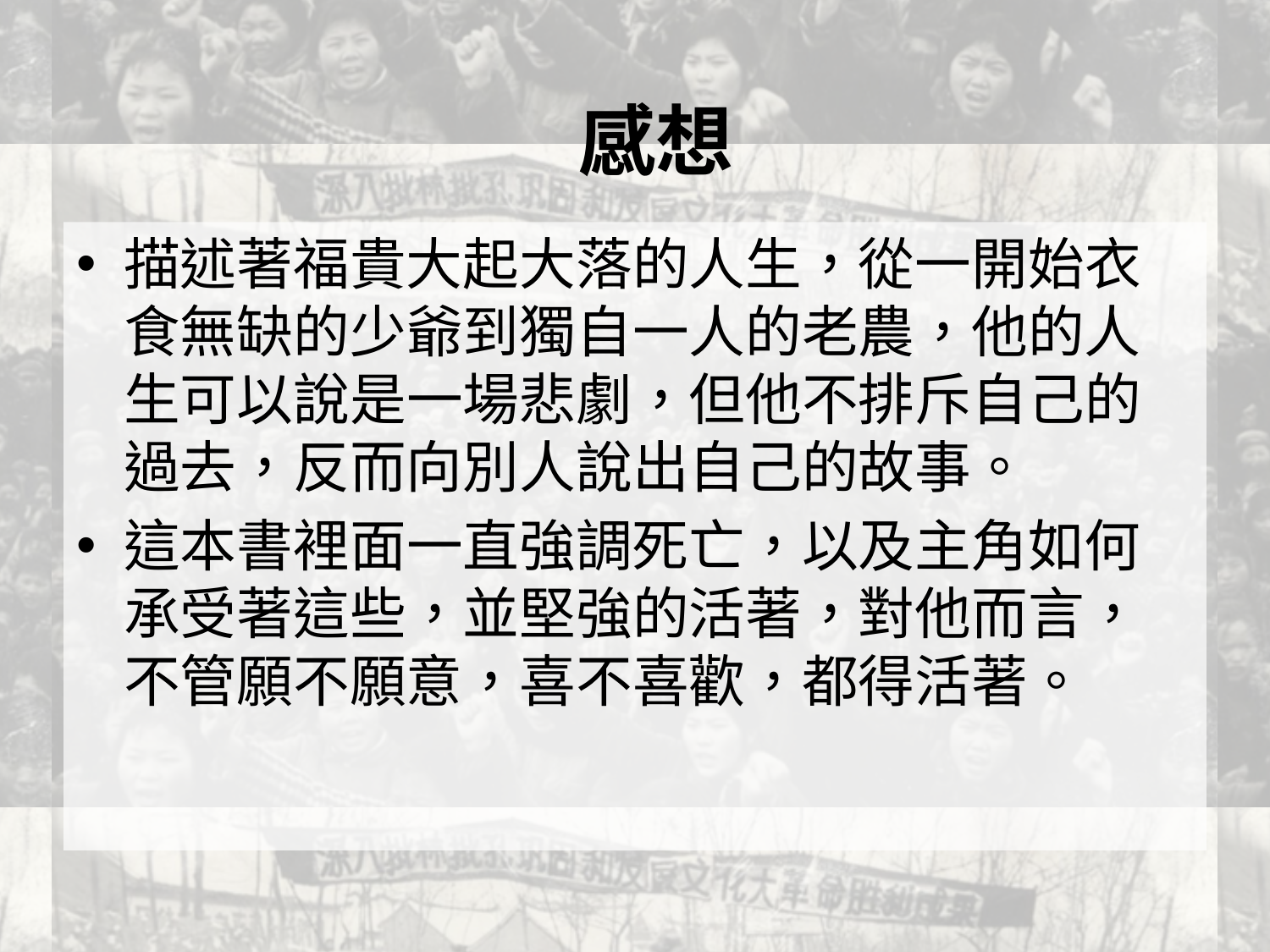

感想
描述著福貴大起大落的人生，從一開始衣食無缺的少爺到獨自一人的老農，他的人生可以說是一場悲劇，但他不排斥自己的過去，反而向別人說出自己的故事。
這本書裡面一直強調死亡，以及主角如何承受著這些，並堅強的活著，對他而言，不管願不願意，喜不喜歡，都得活著。